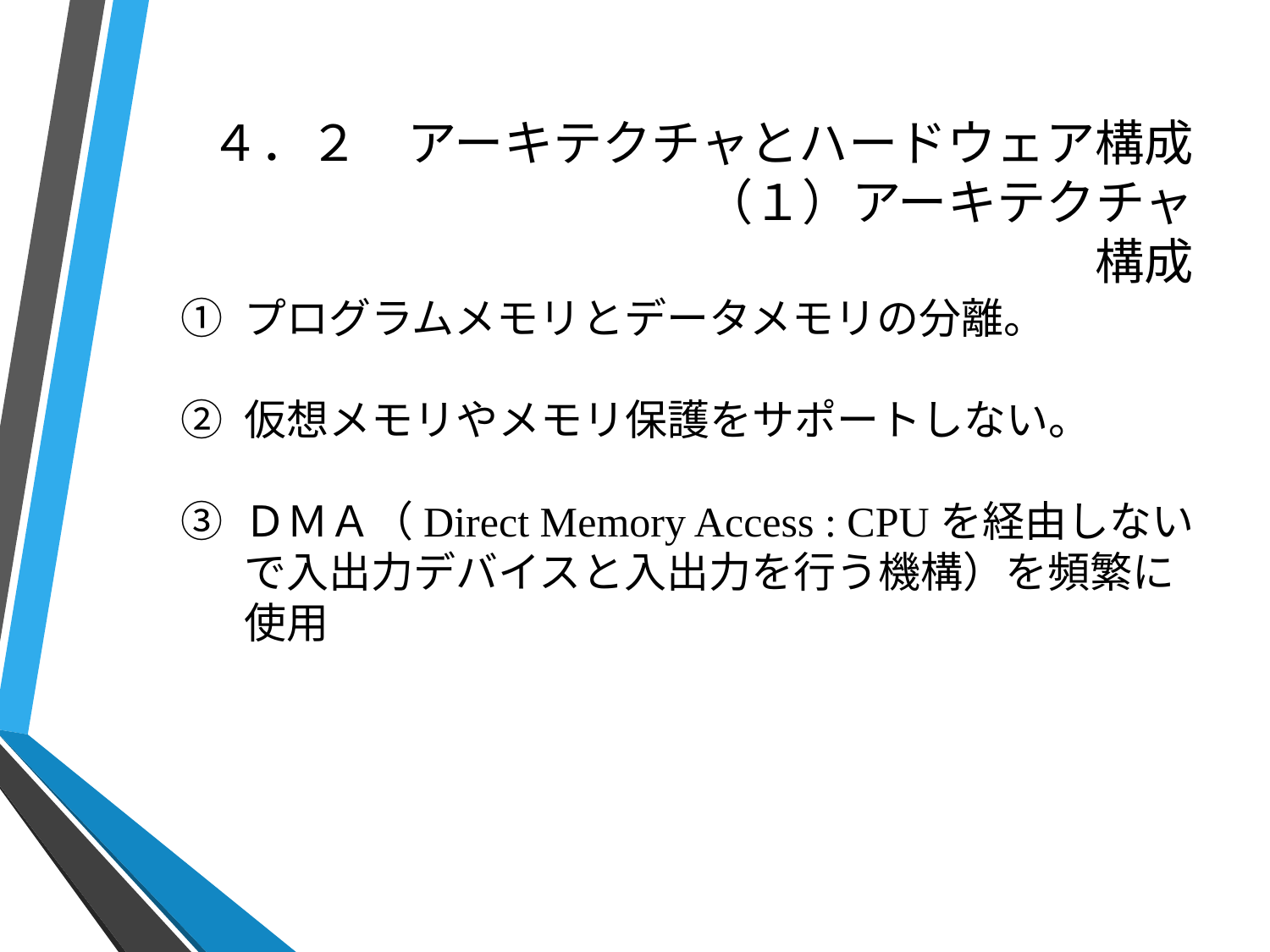

# ４．２　アーキテクチャとハードウェア構成 （１）アーキテクチャ 　構成
プログラムメモリとデータメモリの分離。

仮想メモリやメモリ保護をサポートしない。

ＤＭＡ（Direct Memory Access : CPUを経由しないで入出力デバイスと入出力を行う機構）を頻繁に使用